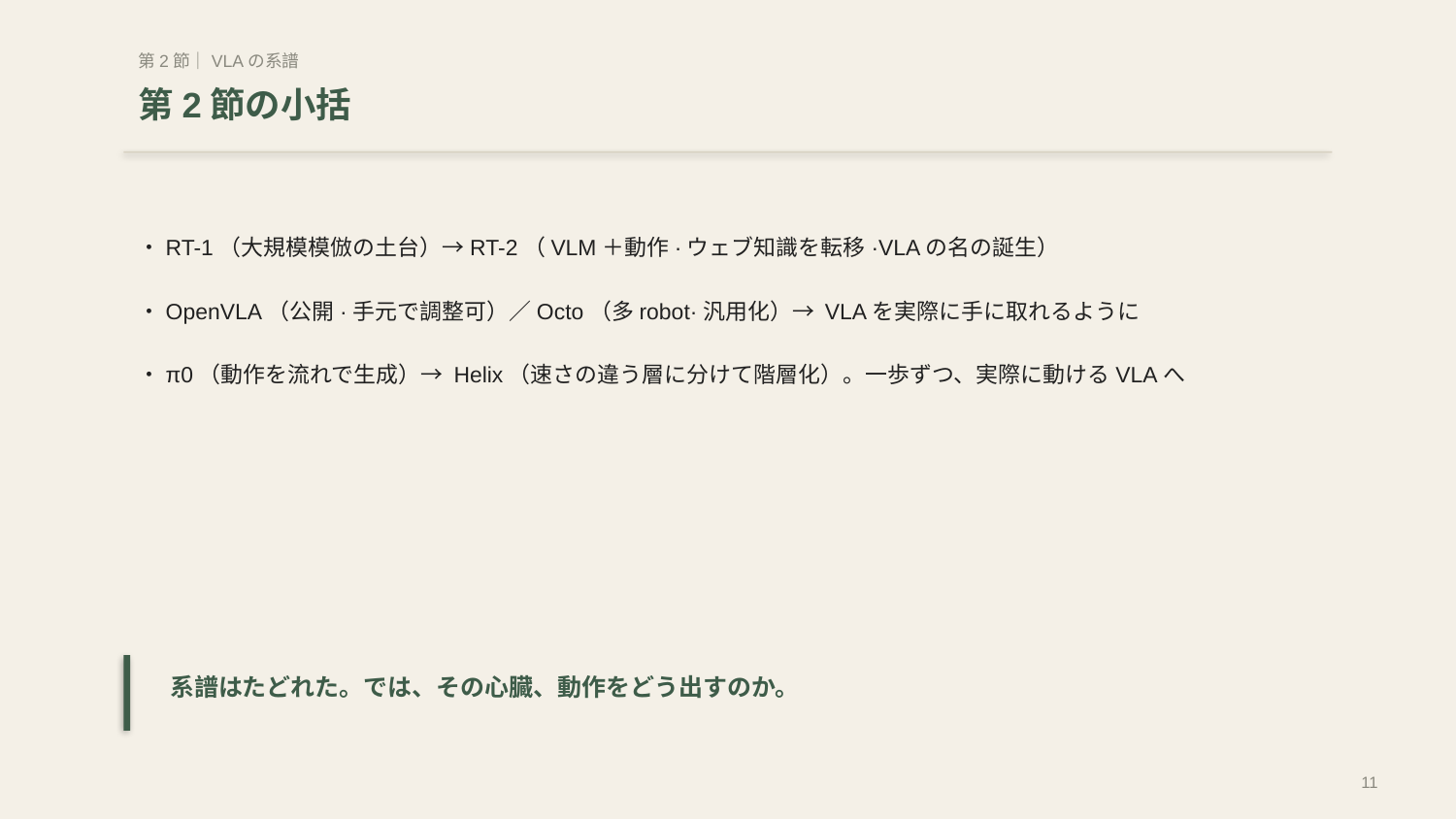

第2節｜VLAの系譜
第2節の小括

・RT-1（大規模模倣の土台）→RT-2（VLM＋動作·ウェブ知識を転移·VLAの名の誕生）
・OpenVLA（公開·手元で調整可）／Octo（多robot·汎用化）→ VLAを実際に手に取れるように
・π0（動作を流れで生成）→ Helix（速さの違う層に分けて階層化）。一歩ずつ、実際に動けるVLAへ

系譜はたどれた。では、その心臓、動作をどう出すのか。
11